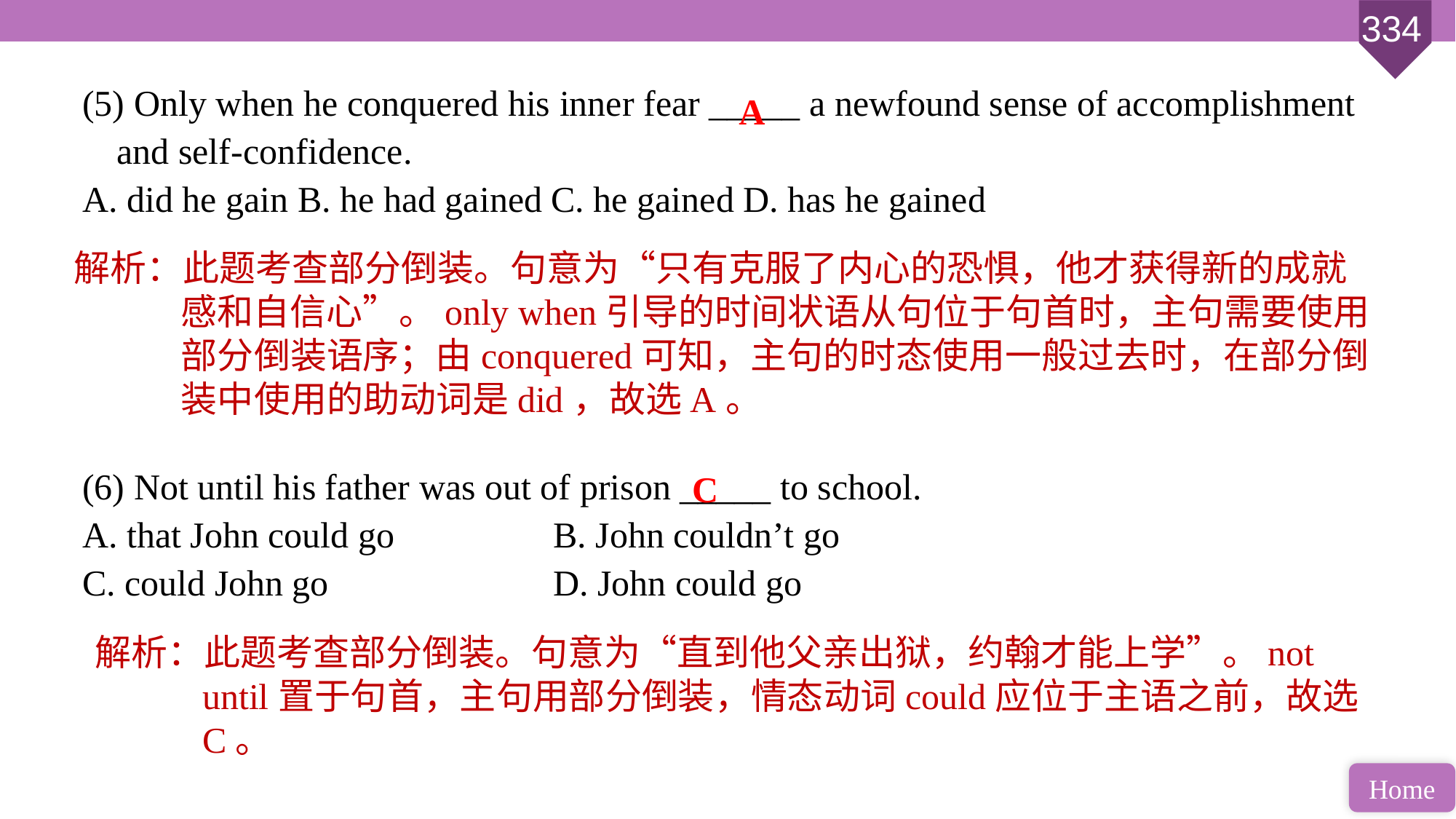

(5) Only when he conquered his inner fear _____ a newfound sense of accomplishment and self-confidence.
A. did he gain B. he had gained C. he gained D. has he gained

(6) Not until his father was out of prison _____ to school.
A. that John could go 		B. John couldn’t go
C. could John go 		D. John could go
A
解析：此题考查部分倒装。句意为“只有克服了内心的恐惧，他才获得新的成就感和自信心”。only when引导的时间状语从句位于句首时，主句需要使用部分倒装语序；由conquered可知，主句的时态使用一般过去时，在部分倒装中使用的助动词是did，故选A。
C
解析：此题考查部分倒装。句意为“直到他父亲出狱，约翰才能上学”。not until置于句首，主句用部分倒装，情态动词could应位于主语之前，故选C。